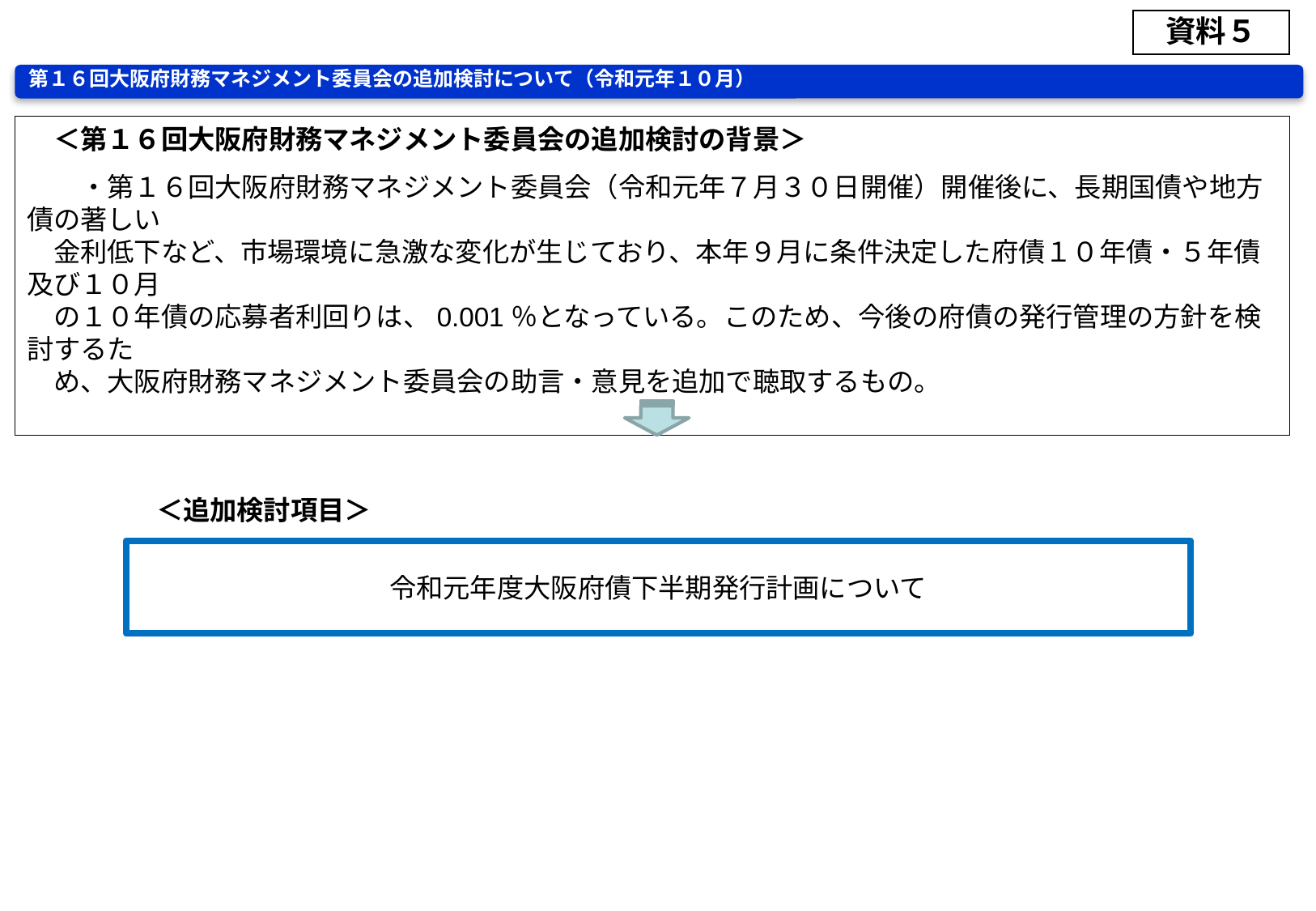

資料５
第１６回大阪府財務マネジメント委員会の追加検討について（令和元年１０月）
　＜第１６回大阪府財務マネジメント委員会の追加検討の背景＞

　　・第１６回大阪府財務マネジメント委員会（令和元年７月３０日開催）開催後に、長期国債や地方債の著しい
　金利低下など、市場環境に急激な変化が生じており、本年９月に条件決定した府債１０年債・５年債及び１０月
　の１０年債の応募者利回りは、0.001％となっている。このため、今後の府債の発行管理の方針を検討するた
　め、大阪府財務マネジメント委員会の助言・意見を追加で聴取するもの。

＜追加検討項目＞

令和元年度大阪府債下半期発行計画について